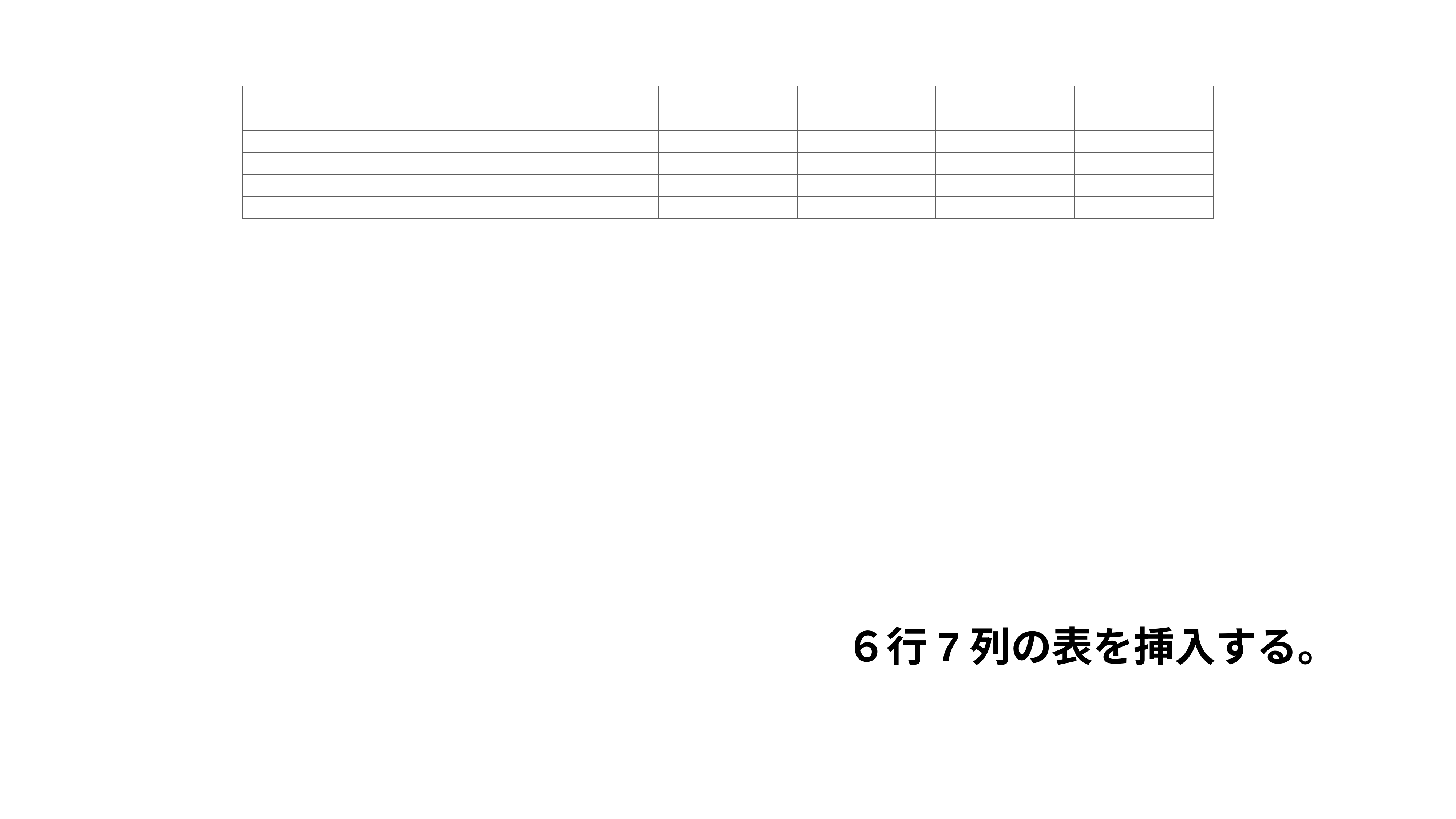

|  |  |  |  |  |  |  |
| --- | --- | --- | --- | --- | --- | --- |
|  |  |  |  |  |  |  |
|  |  |  |  |  |  |  |
|  |  |  |  |  |  |  |
|  |  |  |  |  |  |  |
|  |  |  |  |  |  |  |
　６行7列の表を挿入する。